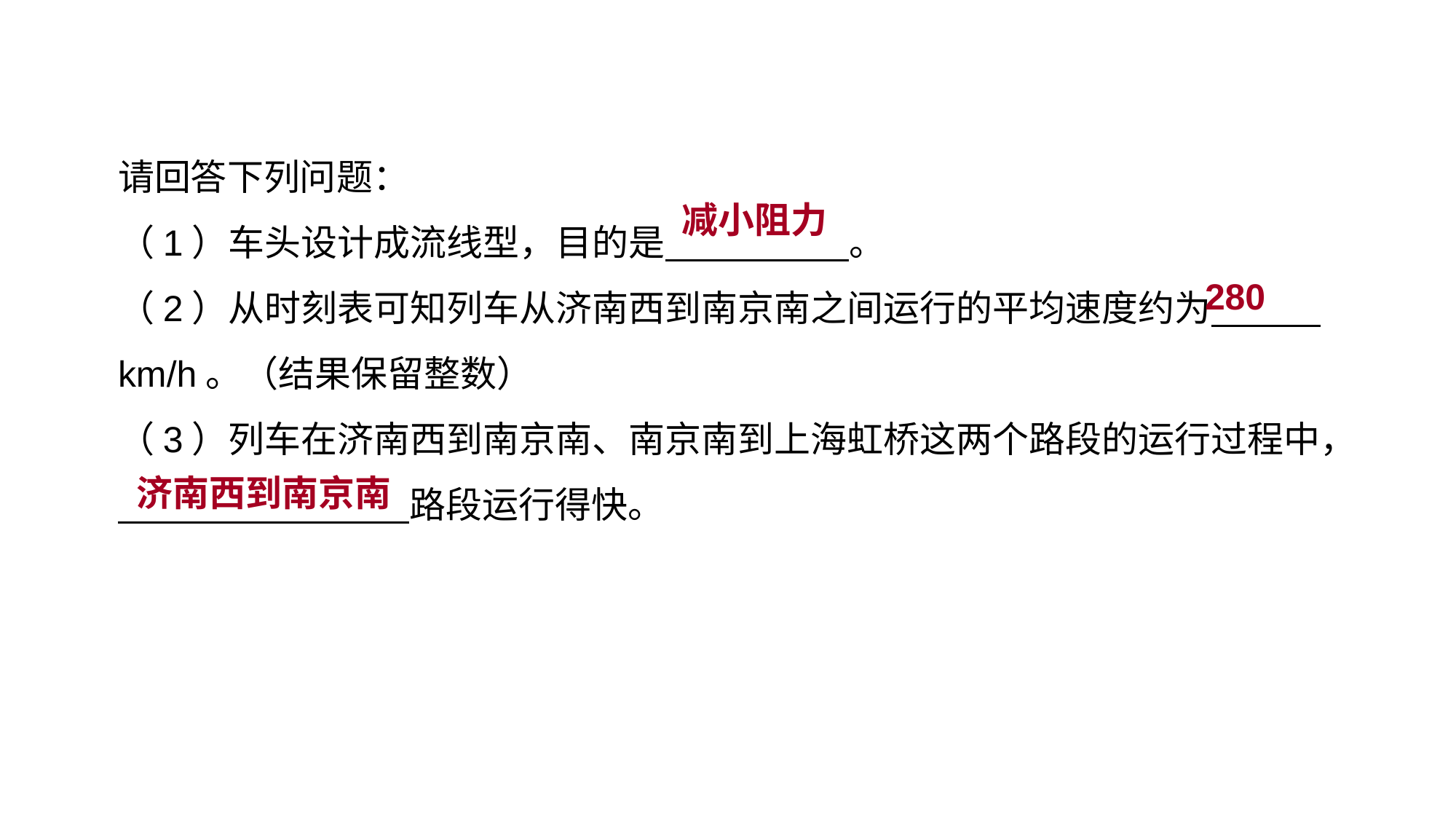

请回答下列问题：
（1）车头设计成流线型，目的是　                  。
（2）从时刻表可知列车从济南西到南京南之间运行的平均速度约为　　　km/h。（结果保留整数）
（3）列车在济南西到南京南、南京南到上海虹桥这两个路段的运行过程中，
　　　　　　　　路段运行得快。
减小阻力
重难突破 能力提升
280
济南西到南京南